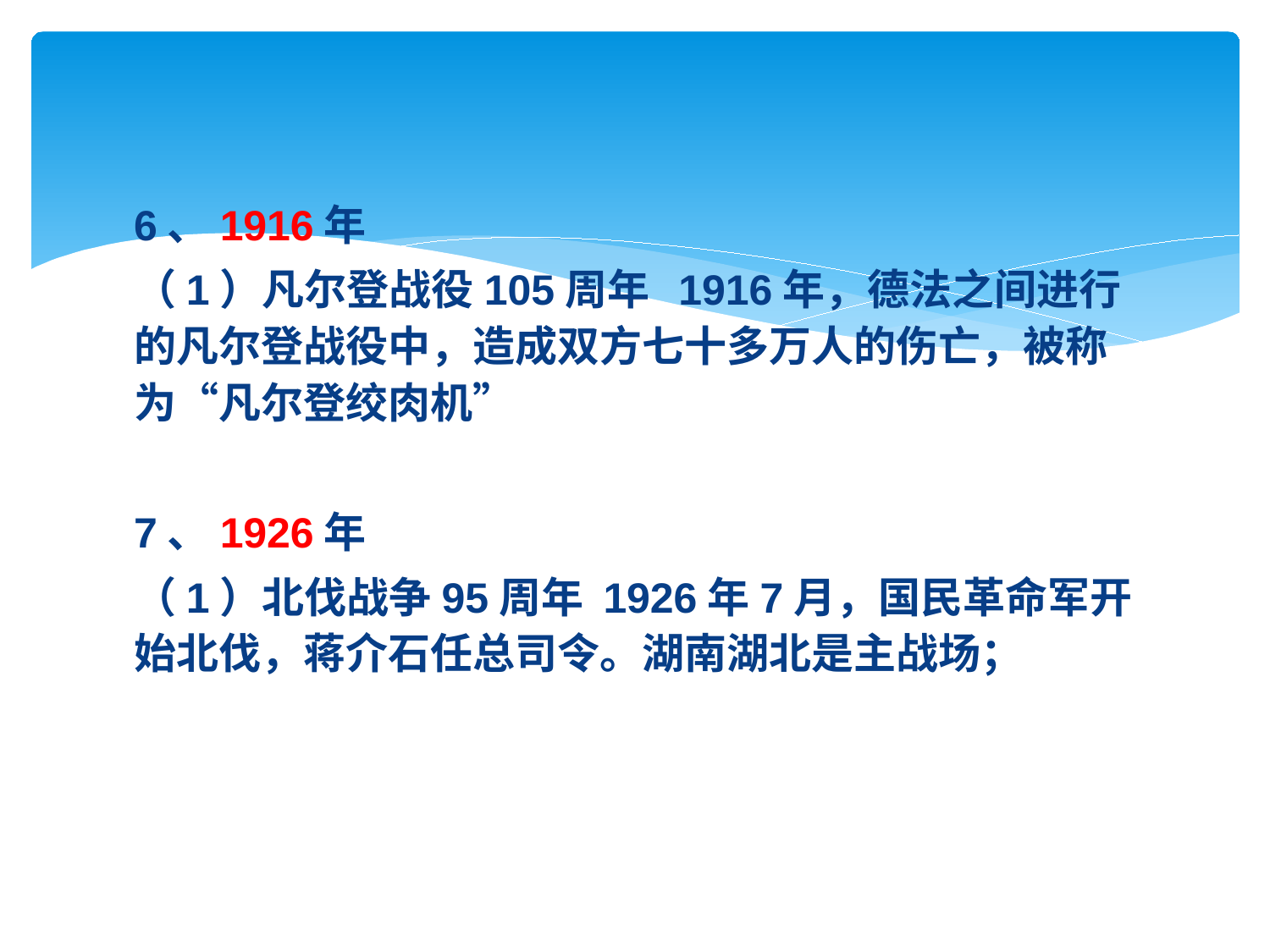

#
6、1916年
（1）凡尔登战役105周年  1916年，德法之间进行的凡尔登战役中，造成双方七十多万人的伤亡，被称为“凡尔登绞肉机”

7、1926年
（1）北伐战争95周年 1926年7月，国民革命军开始北伐，蒋介石任总司令。湖南湖北是主战场；